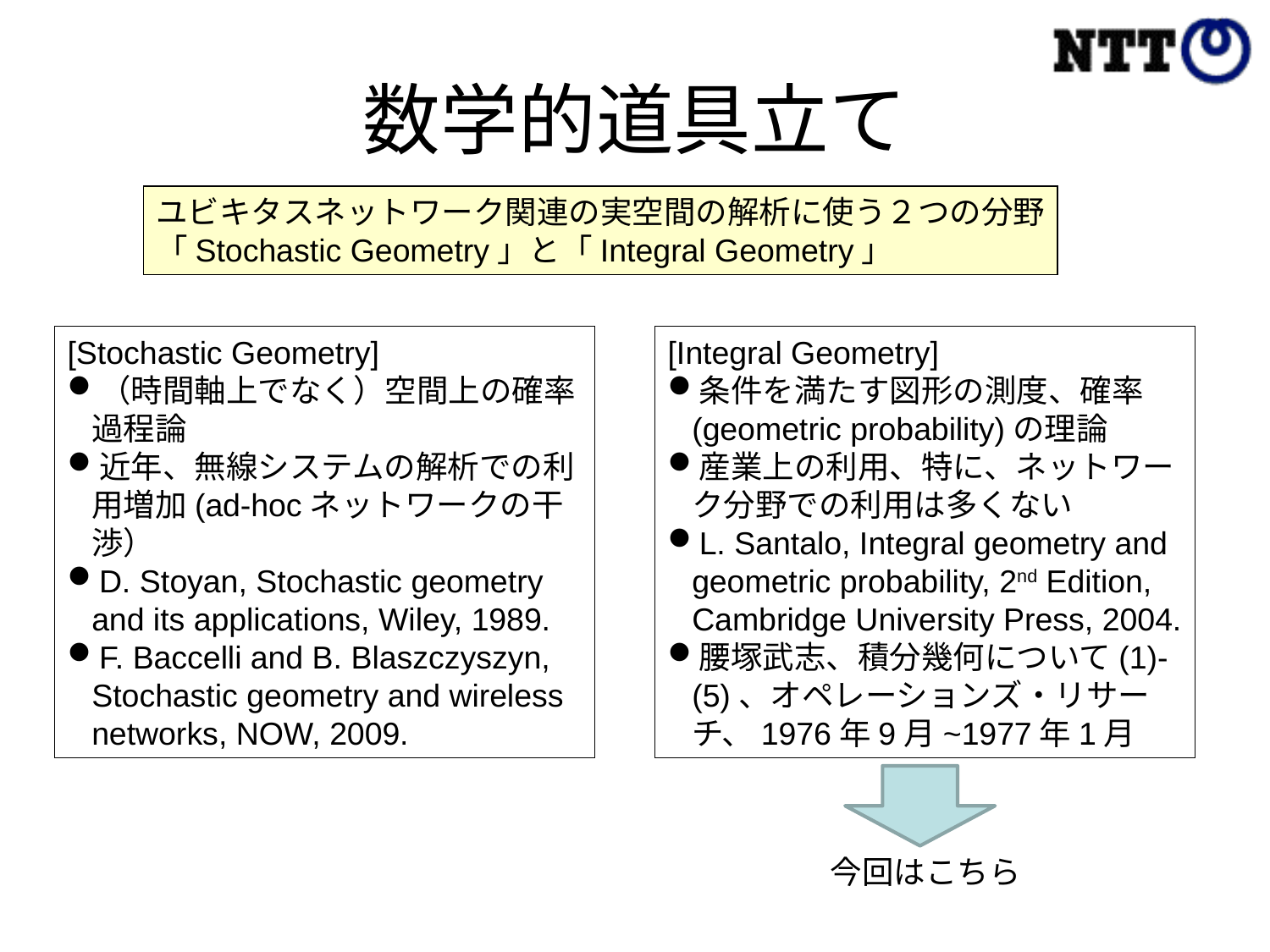

# 数学的道具立て
ユビキタスネットワーク関連の実空間の解析に使う２つの分野
「Stochastic Geometry」と「Integral Geometry」
[Stochastic Geometry]
（時間軸上でなく）空間上の確率過程論
近年、無線システムの解析での利用増加(ad-hocネットワークの干渉）
D. Stoyan, Stochastic geometry and its applications, Wiley, 1989.
F. Baccelli and B. Blaszczyszyn, Stochastic geometry and wireless networks, NOW, 2009.
[Integral Geometry]
条件を満たす図形の測度、確率(geometric probability)の理論
産業上の利用、特に、ネットワーク分野での利用は多くない
L. Santalo, Integral geometry and geometric probability, 2nd Edition, Cambridge University Press, 2004.
腰塚武志、積分幾何について(1)-(5)、オペレーションズ・リサーチ、1976年9月~1977年1月

今回はこちら